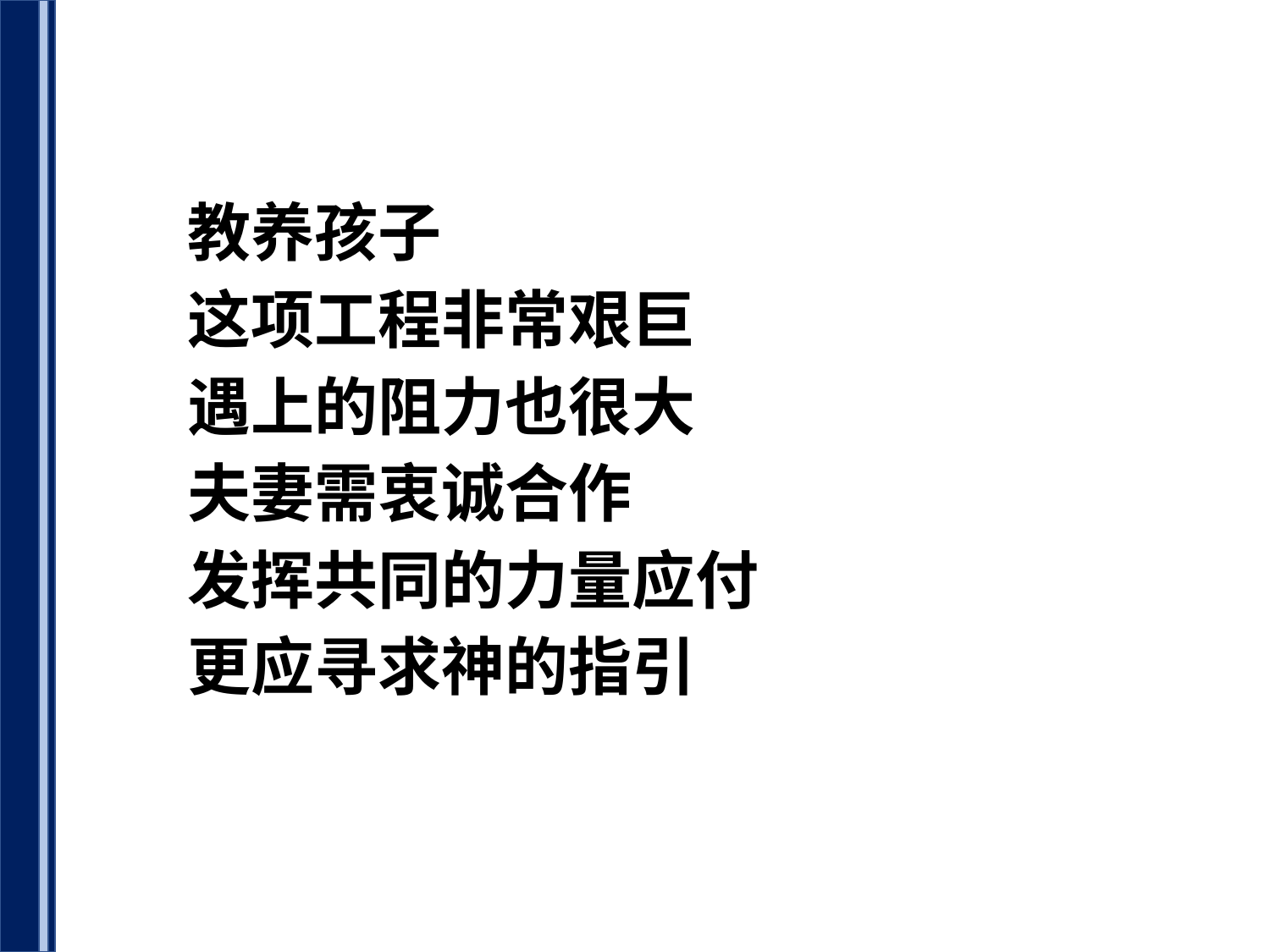

教养孩子
这项工程非常艰巨
遇上的阻力也很大
夫妻需衷诚合作
发挥共同的力量应付
更应寻求神的指引